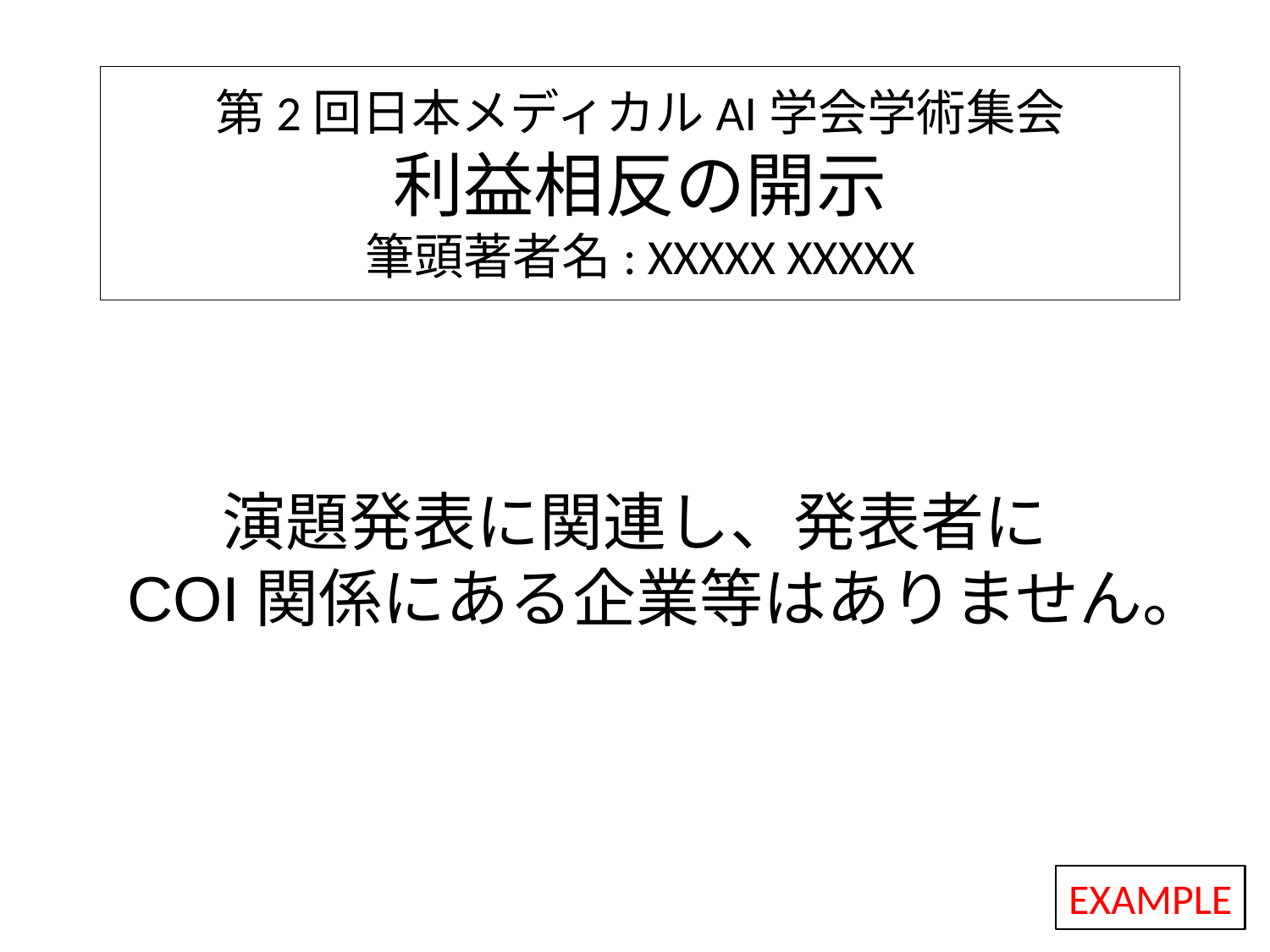

# 第2回日本メディカルAI学会学術集会 利益相反の開示 筆頭著者名: XXXXX XXXXX
演題発表に関連し、発表者に
COI関係にある企業等はありません。
EXAMPLE